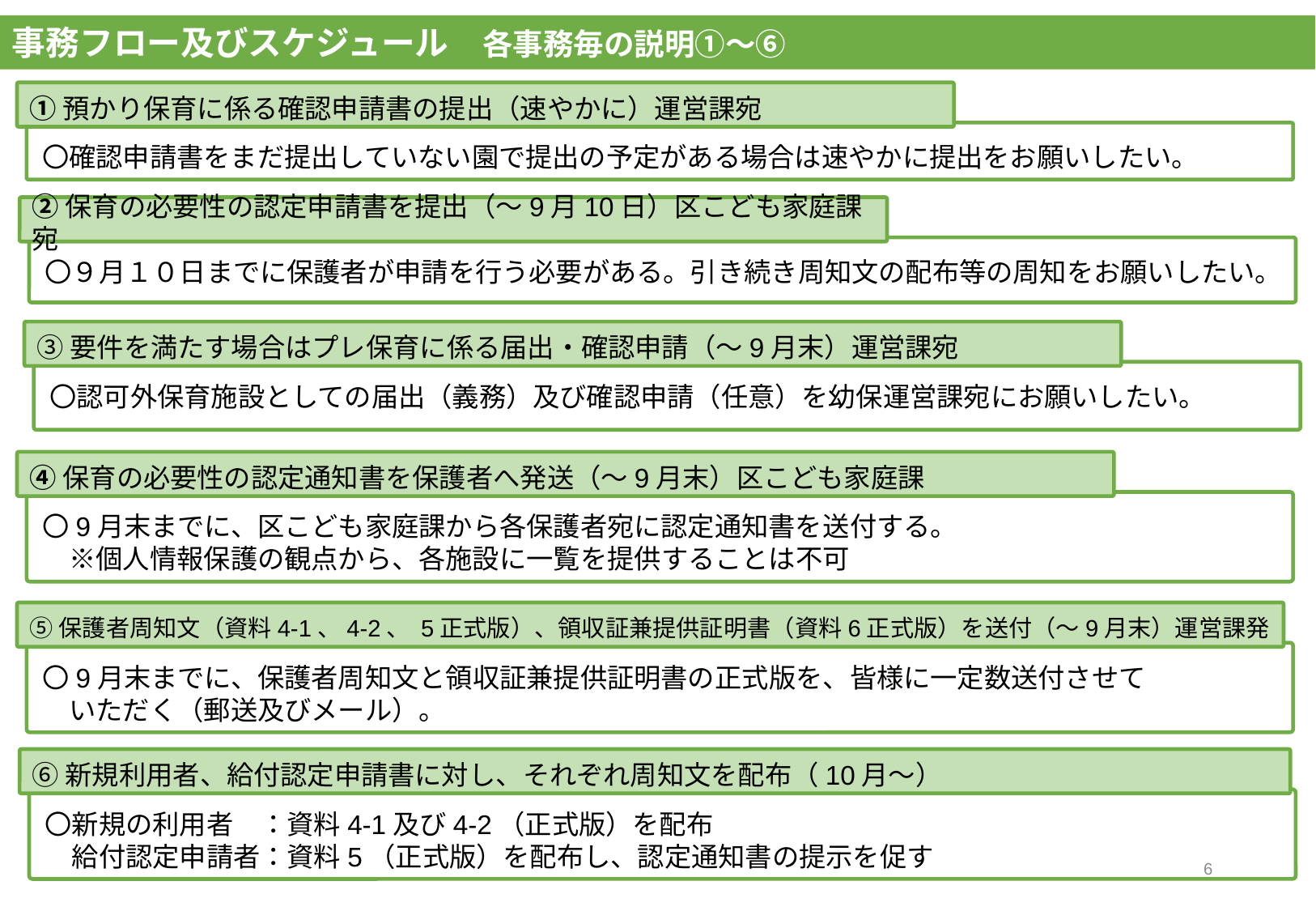

事務フロー及びスケジュール　各事務毎の説明①～⑥
①預かり保育に係る確認申請書の提出（速やかに）運営課宛

〇確認申請書をまだ提出していない園で提出の予定がある場合は速やかに提出をお願いしたい。
②保育の必要性の認定申請書を提出（～9月10日）区こども家庭課宛

〇９月１０日までに保護者が申請を行う必要がある。引き続き周知文の配布等の周知をお願いしたい。
③要件を満たす場合はプレ保育に係る届出・確認申請（～9月末）運営課宛

〇認可外保育施設としての届出（義務）及び確認申請（任意）を幼保運営課宛にお願いしたい。
④保育の必要性の認定通知書を保護者へ発送（～9月末）区こども家庭課

〇9月末までに、区こども家庭課から各保護者宛に認定通知書を送付する。
　※個人情報保護の観点から、各施設に一覧を提供することは不可
⑤保護者周知文（資料4-1、4-2、 5正式版）、領収証兼提供証明書（資料6正式版）を送付（～9月末）運営課発

〇9月末までに、保護者周知文と領収証兼提供証明書の正式版を、皆様に一定数送付させて
　いただく（郵送及びメール）。
⑥新規利用者、給付認定申請書に対し、それぞれ周知文を配布（10月～）

〇新規の利用者　：資料4-1及び4-2（正式版）を配布
　給付認定申請者：資料5（正式版）を配布し、認定通知書の提示を促す
6